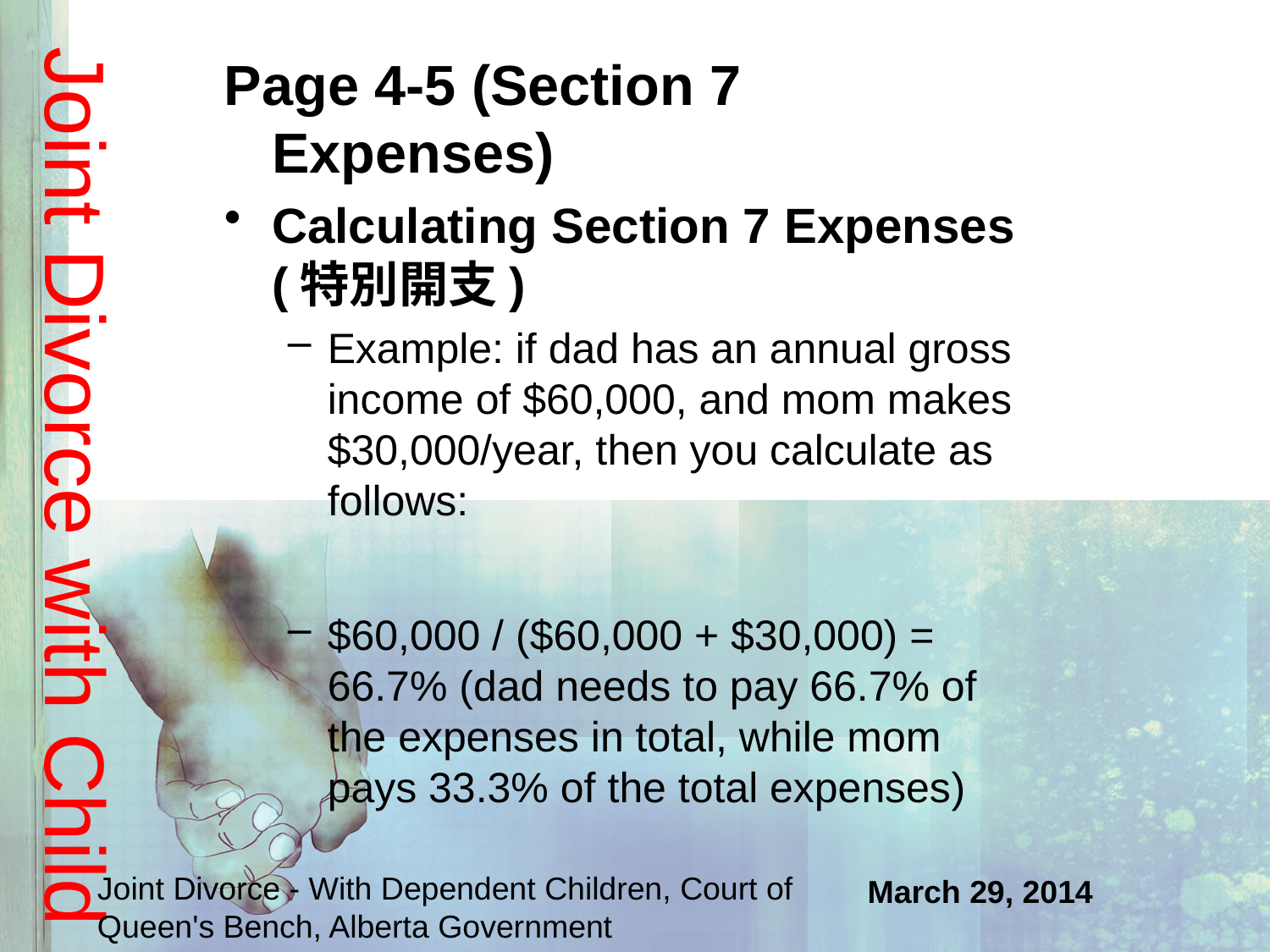

# Joint Divorce with Child
Page 4-5 (Section 7 Expenses)
Calculating Section 7 Expenses (特別開支)
Example: if dad has an annual gross income of $60,000, and mom makes $30,000/year, then you calculate as follows:

$60,000 / ($60,000 + $30,000) = 66.7% (dad needs to pay 66.7% of the expenses in total, while mom pays 33.3% of the total expenses)

Joint Divorce - With Dependent Children, Court of Queen's Bench, Alberta Government
March 29, 2014